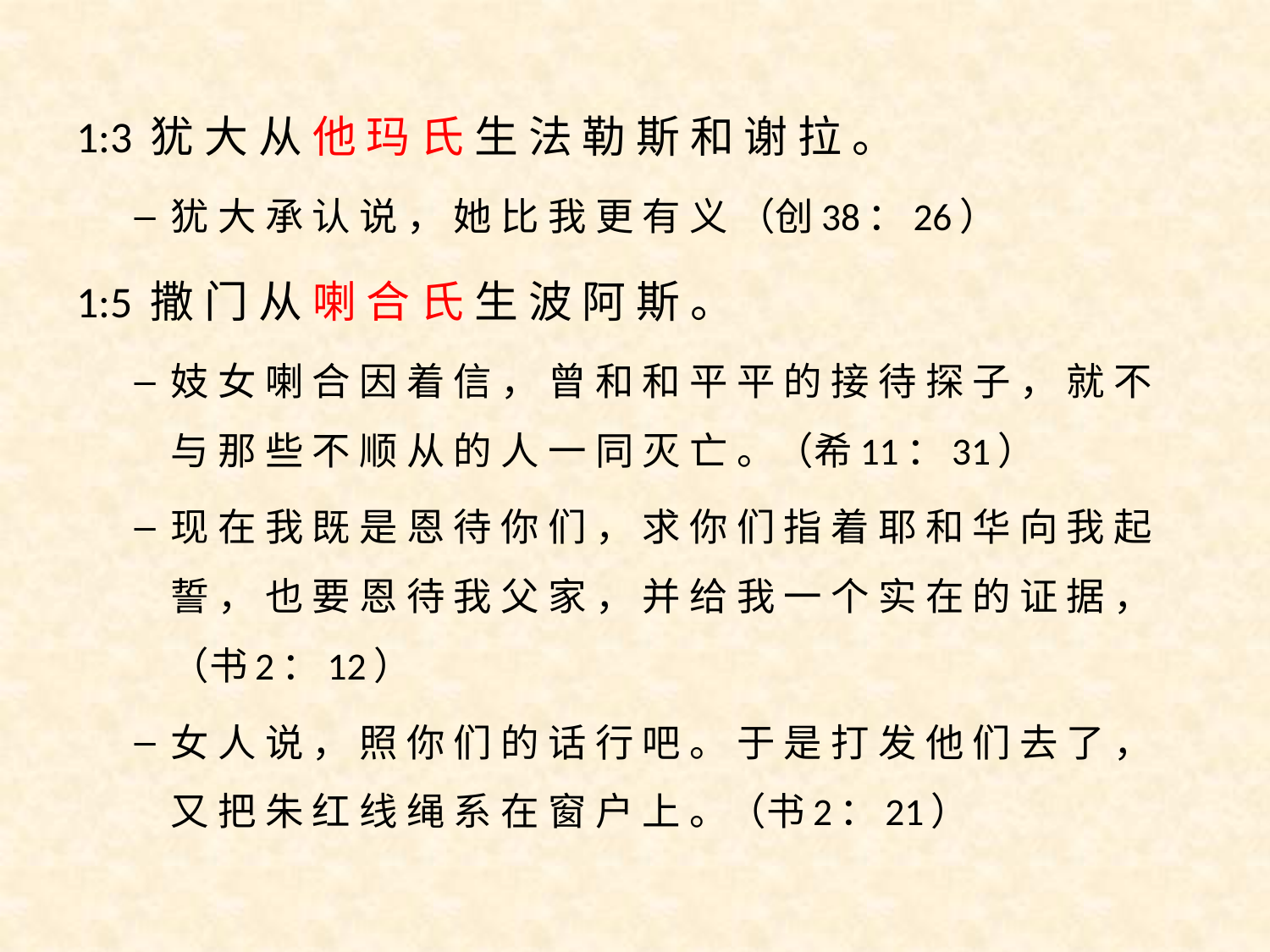

1:3 犹 大 从 他 玛 氏 生 法 勒 斯 和 谢 拉 。
犹 大 承 认 说 ， 她 比 我 更 有 义 （创38：26）
1:5 撒 门 从 喇 合 氏 生 波 阿 斯 。
妓 女 喇 合 因 着 信 ， 曾 和 和 平 平 的 接 待 探 子 ， 就 不 与 那 些 不 顺 从 的 人 一 同 灭 亡 。（希11：31）
现 在 我 既 是 恩 待 你 们 ， 求 你 们 指 着 耶 和 华 向 我 起 誓 ， 也 要 恩 待 我 父 家 ， 并 给 我 一 个 实 在 的 证 据 ， （书2：12）
女 人 说 ， 照 你 们 的 话 行 吧 。 于 是 打 发 他 们 去 了 ， 又 把 朱 红 线 绳 系 在 窗 户 上 。（书2：21）